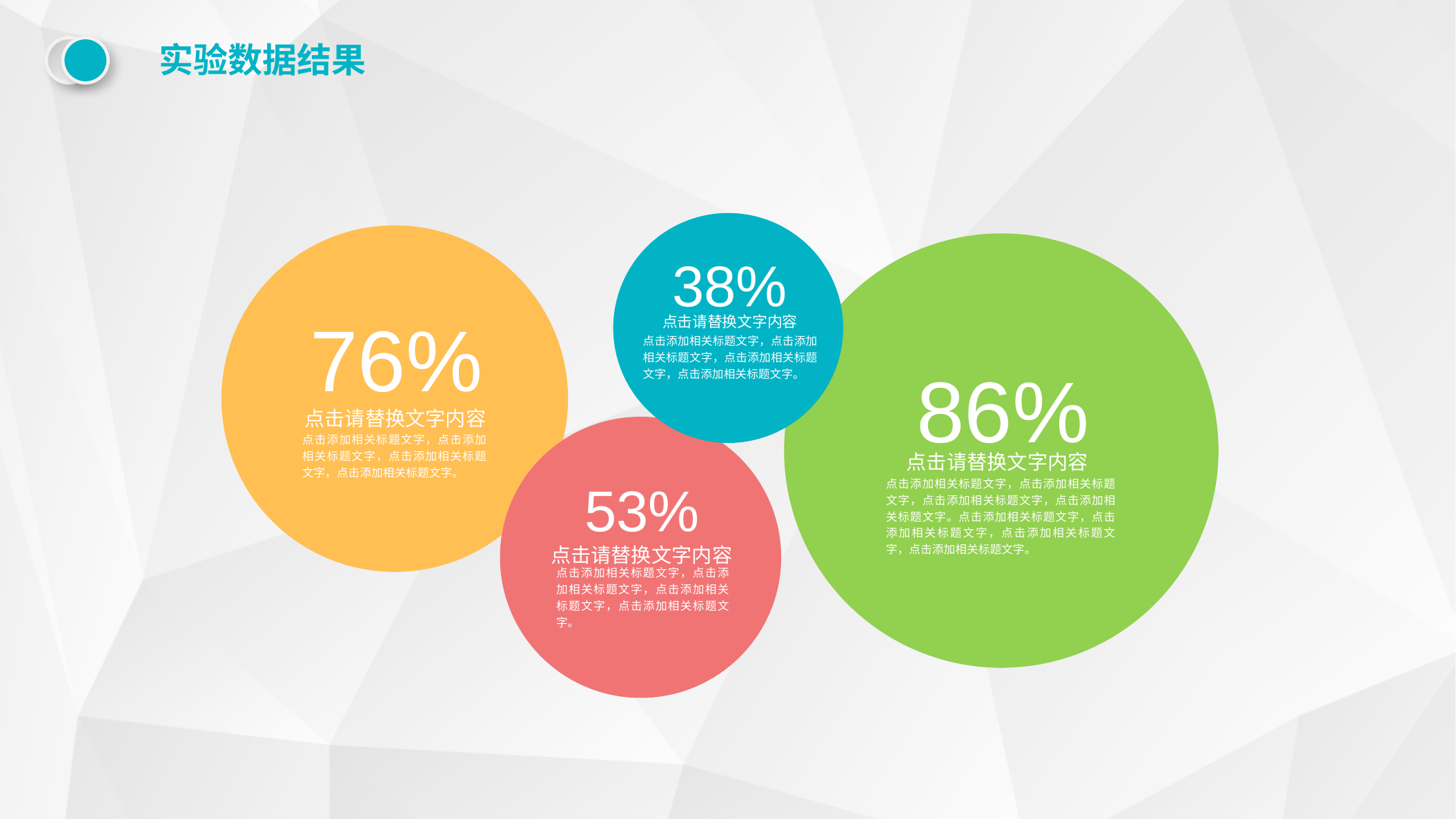

实验数据结果

38%
点击请替换文字内容
点击添加相关标题文字，点击添加相关标题文字，点击添加相关标题文字，点击添加相关标题文字。

76%
点击请替换文字内容
点击添加相关标题文字，点击添加相关标题文字，点击添加相关标题文字，点击添加相关标题文字。

86%
点击请替换文字内容
点击添加相关标题文字，点击添加相关标题文字，点击添加相关标题文字，点击添加相关标题文字。点击添加相关标题文字，点击添加相关标题文字，点击添加相关标题文字，点击添加相关标题文字。

53%
点击请替换文字内容
点击添加相关标题文字，点击添加相关标题文字，点击添加相关标题文字，点击添加相关标题文字。